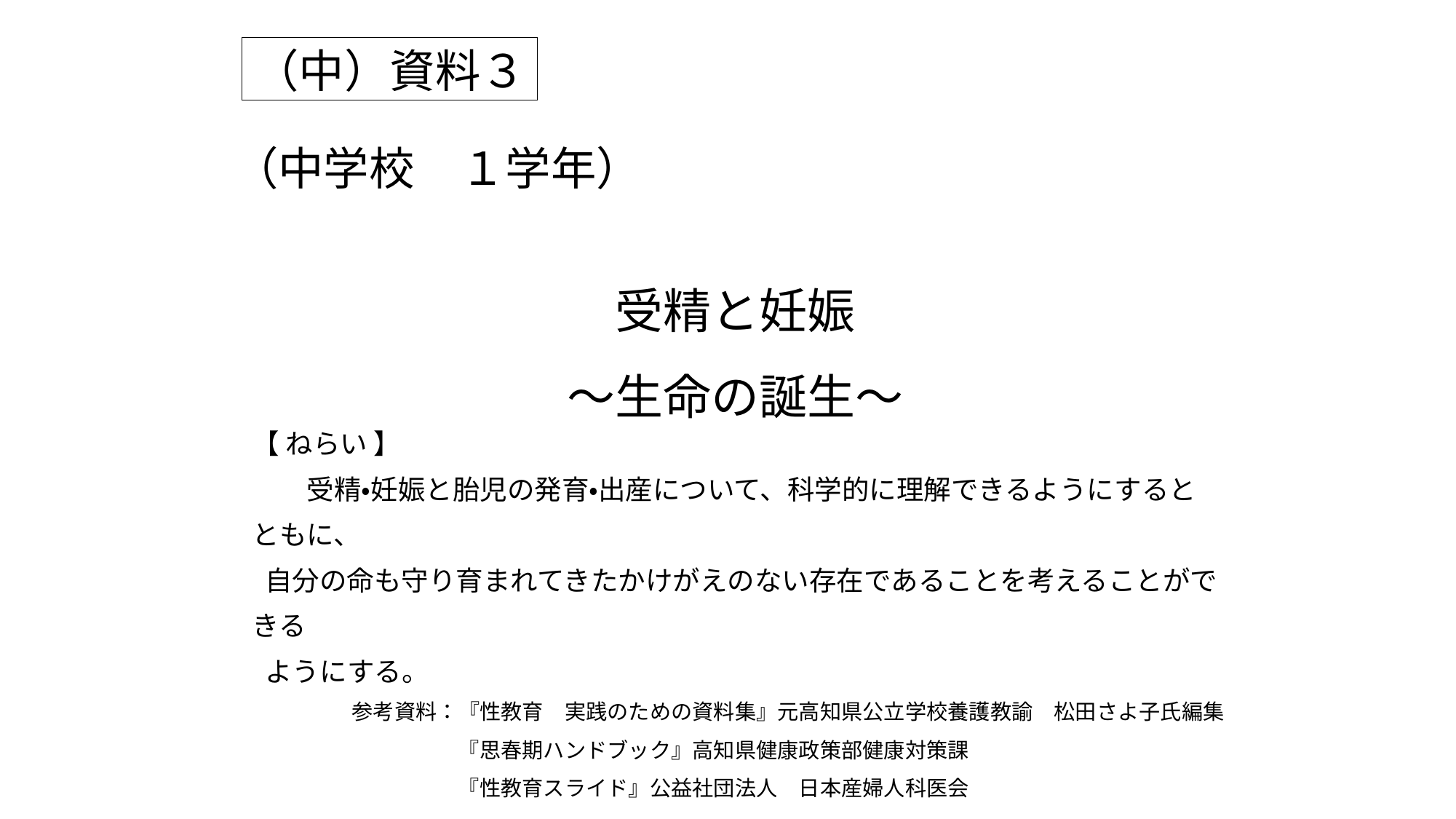

（中）資料３
# （中学校　１学年）
受精と妊娠
～生命の誕生～
【 ねらい 】
　　受精・妊娠と胎児の発育・出産について、科学的に理解できるようにするとともに、
 自分の命も守り育まれてきたかけがえのない存在であることを考えることができる
 ようにする。
参考資料：『性教育　実践のための資料集』元高知県公立学校養護教諭　松田さよ子氏編集
　　　　　『思春期ハンドブック』高知県健康政策部健康対策課
　　　　　『性教育スライド』公益社団法人　日本産婦人科医会